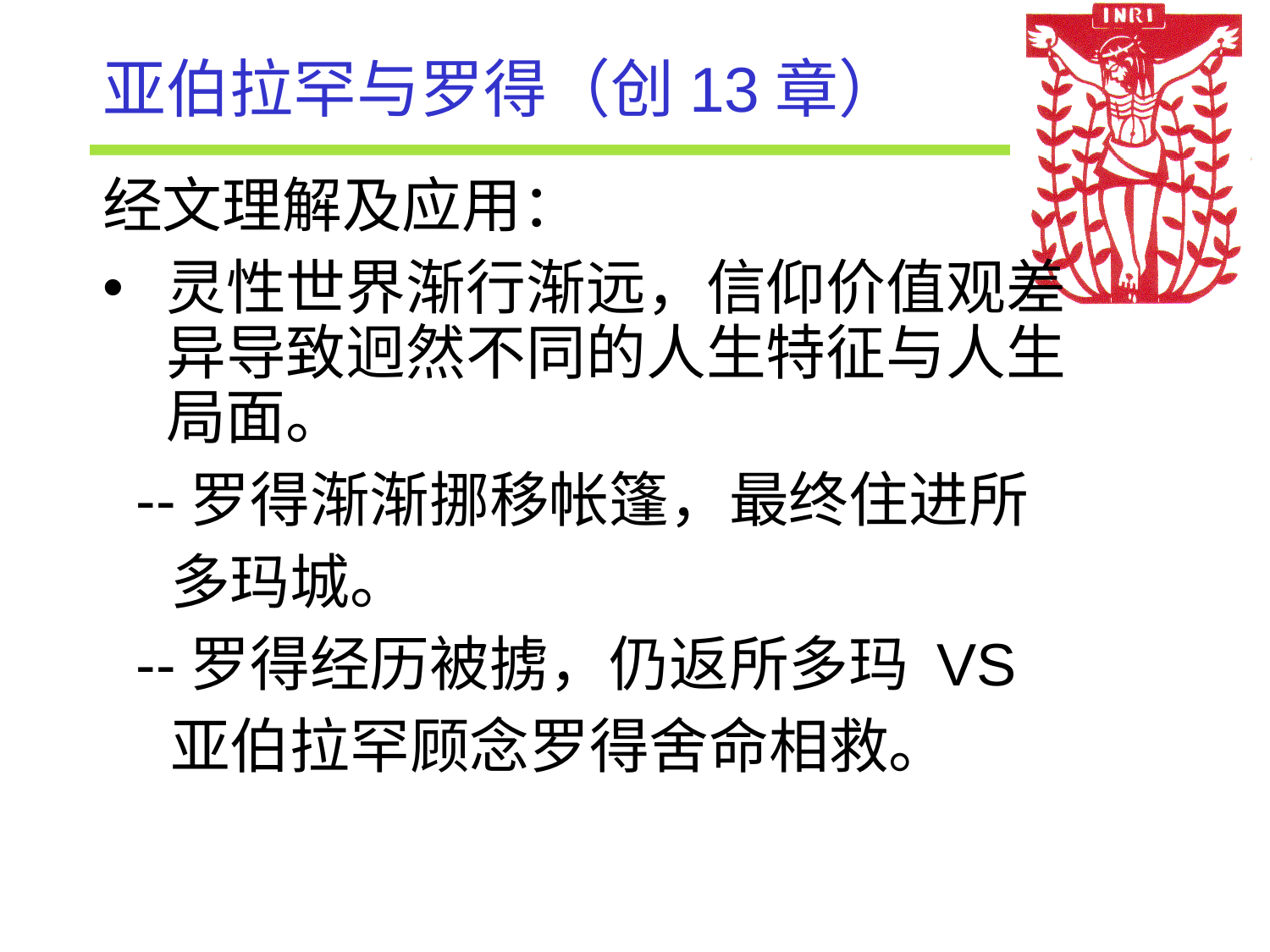

# 亚伯拉罕与罗得（创13章）
经文理解及应用：
灵性世界渐行渐远，信仰价值观差异导致迥然不同的人生特征与人生局面。
  --罗得渐渐挪移帐篷，最终住进所
    多玛城。
  --罗得经历被掳，仍返所多玛 VS
    亚伯拉罕顾念罗得舍命相救。